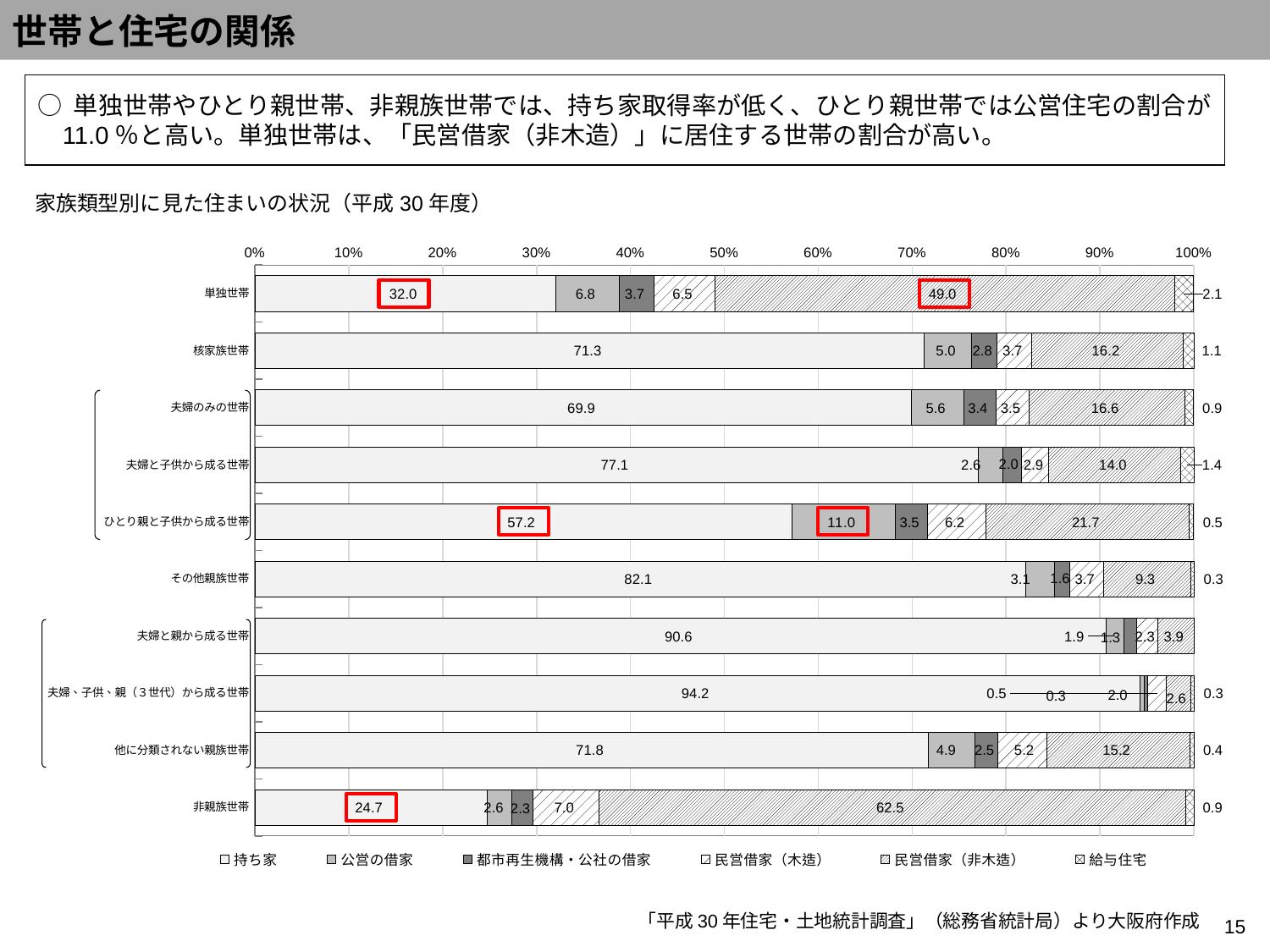

世帯と住宅の関係
○ 単独世帯やひとり親世帯、非親族世帯では、持ち家取得率が低く、ひとり親世帯では公営住宅の割合が11.0％と高い。単独世帯は、「民営借家（非木造）」に居住する世帯の割合が高い。
家族類型別に見た住まいの状況（平成30年度）

### Chart

| Category | 持ち家 | 公営の借家 | 都市再生機構・公社の借家 | 民営借家（木造） | 民営借家（非木造） | 給与住宅 |
|---|---|---|---|---|---|---|
| 単独世帯 | 32.0122603179129 | 6.807327678380498 | 3.6923515574880605 | 6.465179271509017 | 48.955734549861 | 2.067146624848528 |
| 核家族世帯 | 71.30208834568377 | 5.0139543836011935 | 2.7571937253392362 | 3.6618227312097003 | 16.18227312097007 | 1.082667693196035 |
| 　夫婦のみの世帯 | 69.9460739181902 | 5.563593318426937 | 3.40655004603446 | 3.5380770748388795 | 16.598711035117717 | 0.9469946073918191 |
| 　夫婦と子供から成る世帯 | 77.07173935039968 | 2.580188201962967 | 2.023677021147425 | 2.9039765253465544 | 14.03420014165739 | 1.386218759485986 |
| 　ひとり親と子供から成る世帯 | 57.18190100212573 | 11.023382933495293 | 3.461888855147282 | 6.194959003947767 | 21.68235651381719 | 0.4555116914667477 |
| その他親族世帯 | 82.08399787347156 | 3.083466241360978 | 1.5948963317384368 | 3.6682615629984054 | 9.250398724082935 | 0.3189792663476874 |
| 　夫婦と親から成る世帯 | 90.64516129032259 | 1.935483870967742 | 1.2903225806451613 | 2.258064516129032 | 3.870967741935484 | 0.0 |
| 　夫婦、子供、親（３世代）から成る世帯 | 94.24342105263158 | 0.4934210526315789 | 0.3289473684210526 | 1.9736842105263157 | 2.631578947368421 | 0.3289473684210526 |
| 　他に分類されない親族世帯 | 71.77083333333333 | 4.895833333333333 | 2.5 | 5.208333333333334 | 15.208333333333332 | 0.4166666666666667 |
| 非親族世帯 | 24.709302325581394 | 2.616279069767442 | 2.3255813953488373 | 6.976744186046512 | 62.5 | 0.872093023255814 |

「平成30年住宅・土地統計調査」（総務省統計局）より大阪府作成
15